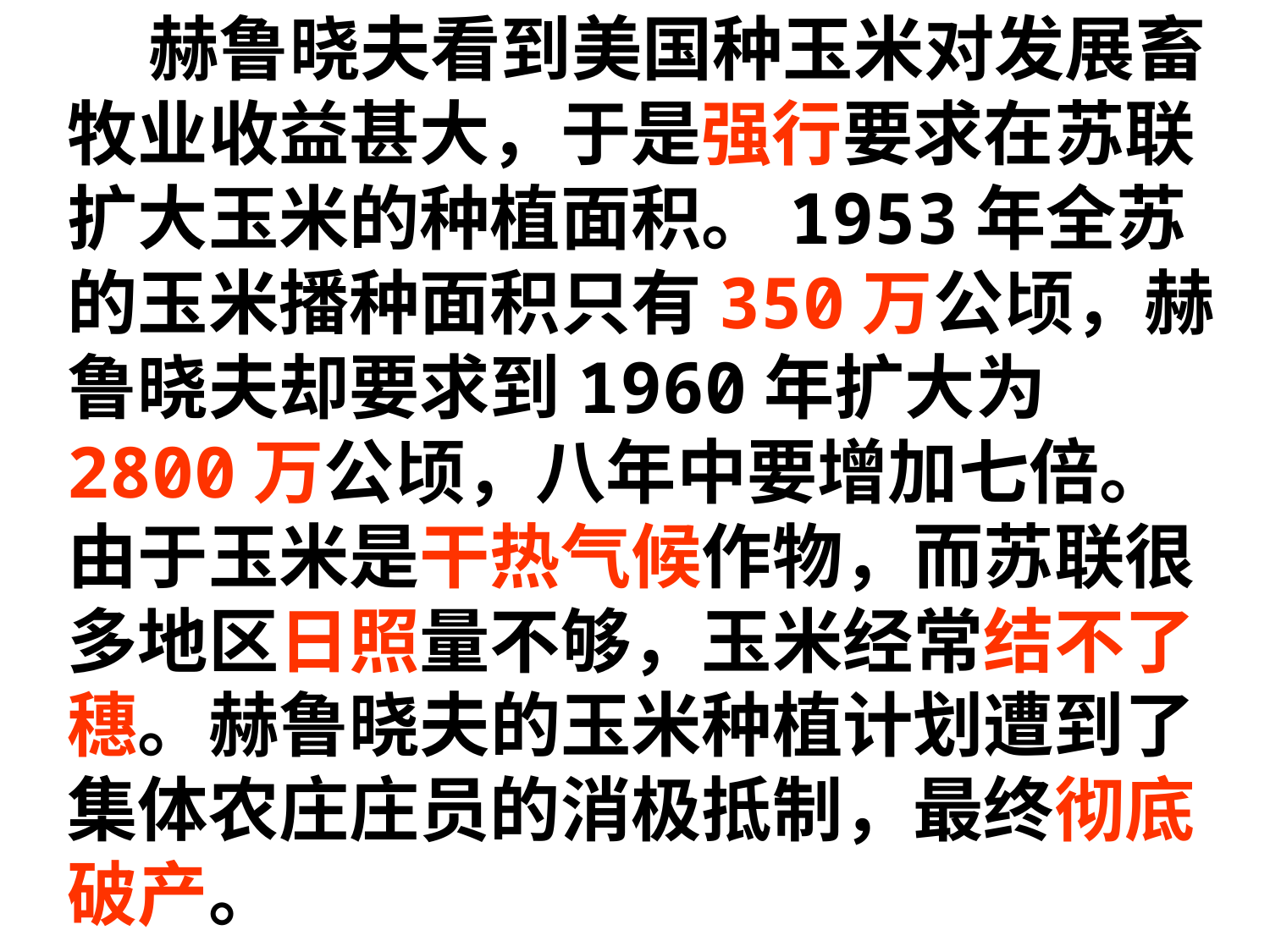

赫鲁晓夫看到美国种玉米对发展畜牧业收益甚大，于是强行要求在苏联扩大玉米的种植面积。1953年全苏的玉米播种面积只有350万公顷，赫鲁晓夫却要求到1960年扩大为2800万公顷，八年中要增加七倍。由于玉米是干热气候作物，而苏联很多地区日照量不够，玉米经常结不了穗。赫鲁晓夫的玉米种植计划遭到了集体农庄庄员的消极抵制，最终彻底破产。